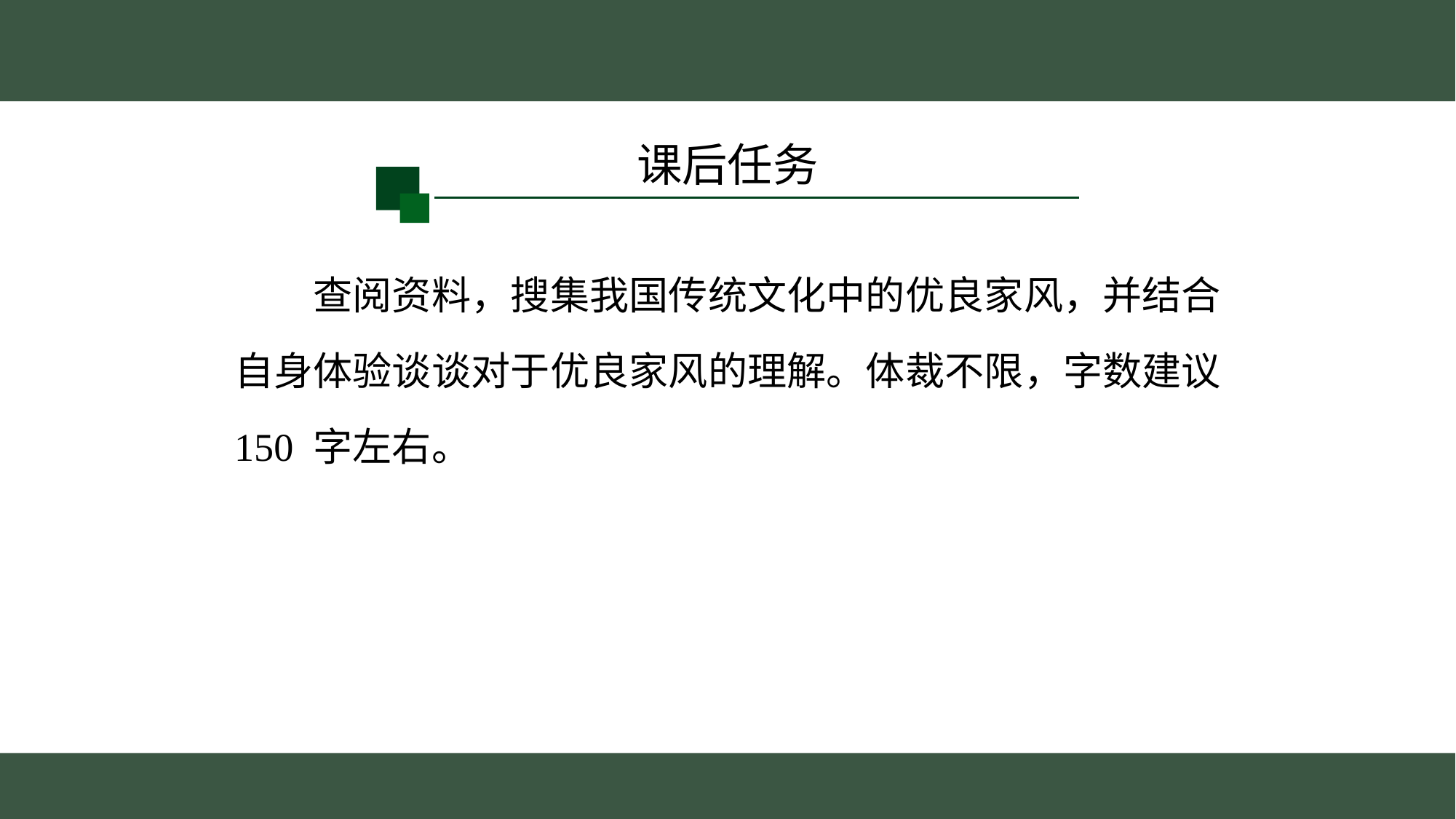

课后任务
　　查阅资料，搜集我国传统文化中的优良家风，并结合
自身体验谈谈对于优良家风的理解。体裁不限，字数建议
150 字左右。